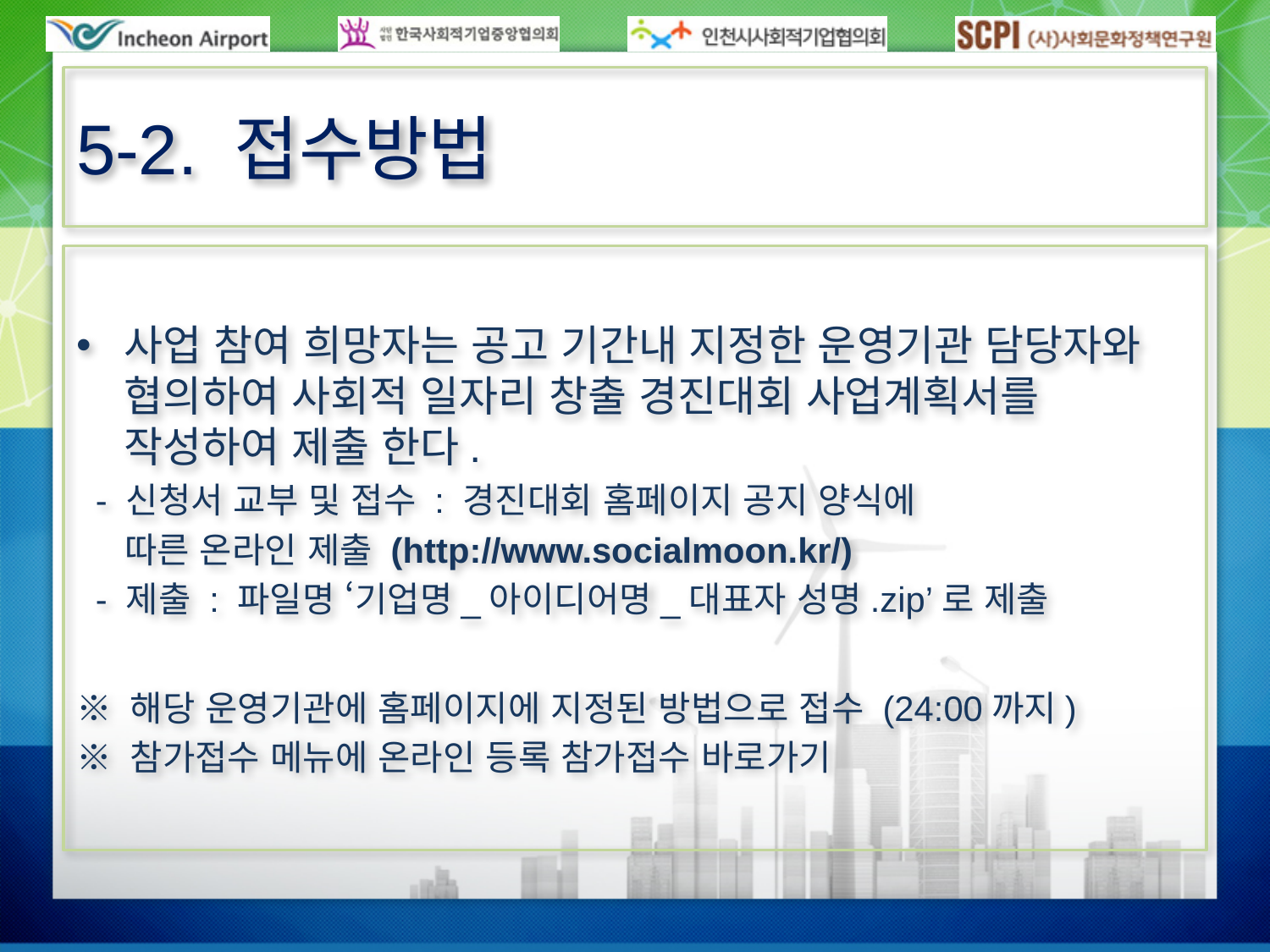

# 5-2. 접수방법
사업 참여 희망자는 공고 기간내 지정한 운영기관 담당자와 협의하여 사회적 일자리 창출 경진대회 사업계획서를 작성하여 제출 한다.
  - 신청서 교부 및 접수 : 경진대회 홈페이지 공지 양식에
    따른 온라인 제출 (http://www.socialmoon.kr/)
  - 제출 : 파일명 ‘기업명_아이디어명_대표자 성명.zip’로 제출

※ 해당 운영기관에 홈페이지에 지정된 방법으로 접수 (24:00까지)
※ 참가접수 메뉴에 온라인 등록 참가접수 바로가기